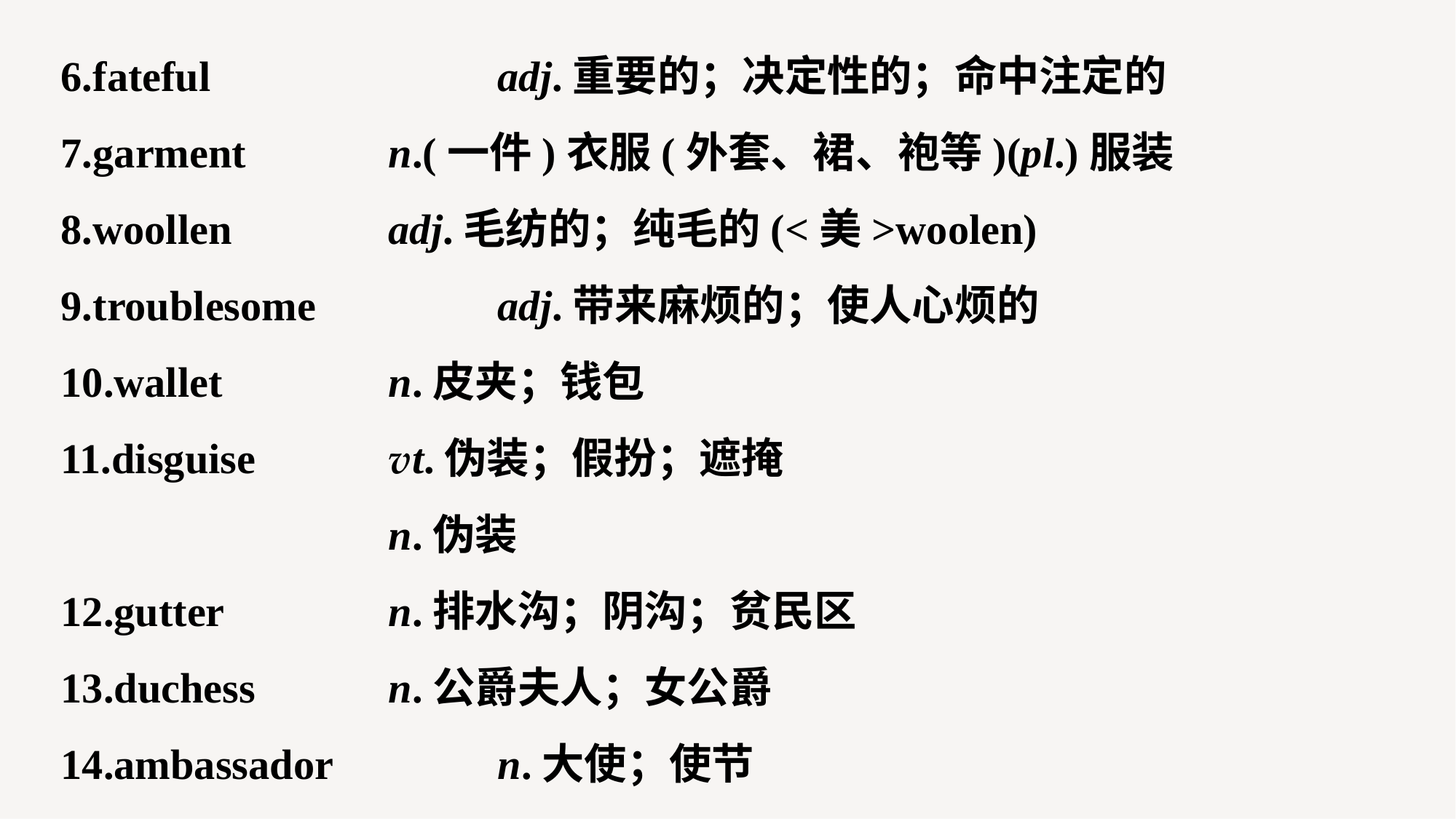

6.fateful 			adj.重要的；决定性的；命中注定的
7.garment 		n.(一件)衣服(外套、裙、袍等)(pl.)服装
8.woollen 		adj.毛纺的；纯毛的(<美>woolen)
9.troublesome 		adj.带来麻烦的；使人心烦的
10.wallet 		n.皮夹；钱包
11.disguise 		vt.伪装；假扮；遮掩
			n.伪装
12.gutter 		n.排水沟；阴沟；贫民区
13.duchess 		n.公爵夫人；女公爵
14.ambassador 		n.大使；使节